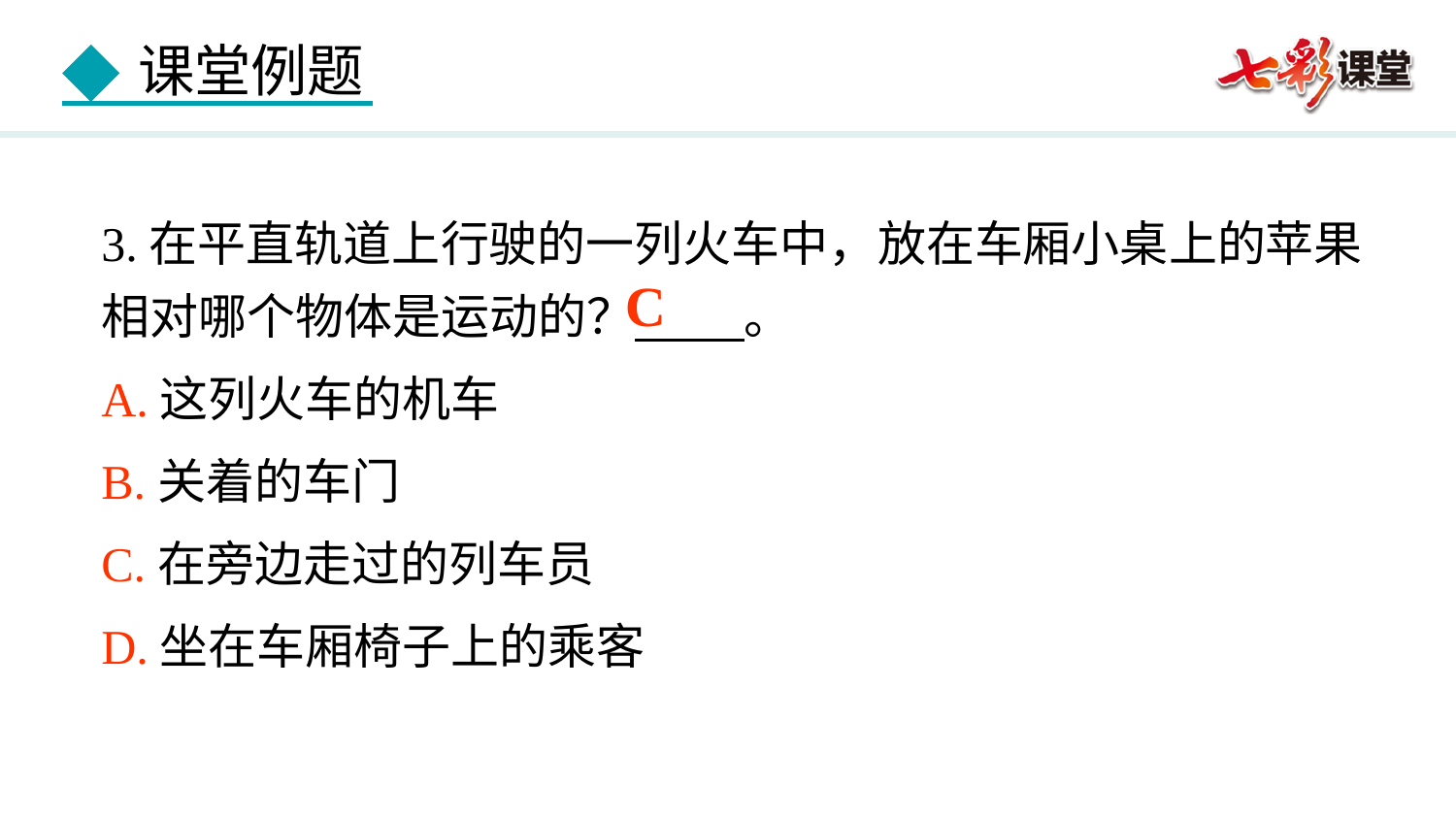

3.在平直轨道上行驶的一列火车中，放在车厢小桌上的苹果相对哪个物体是运动的？          。
A.这列火车的机车
B.关着的车门
C.在旁边走过的列车员
D.坐在车厢椅子上的乘客
C